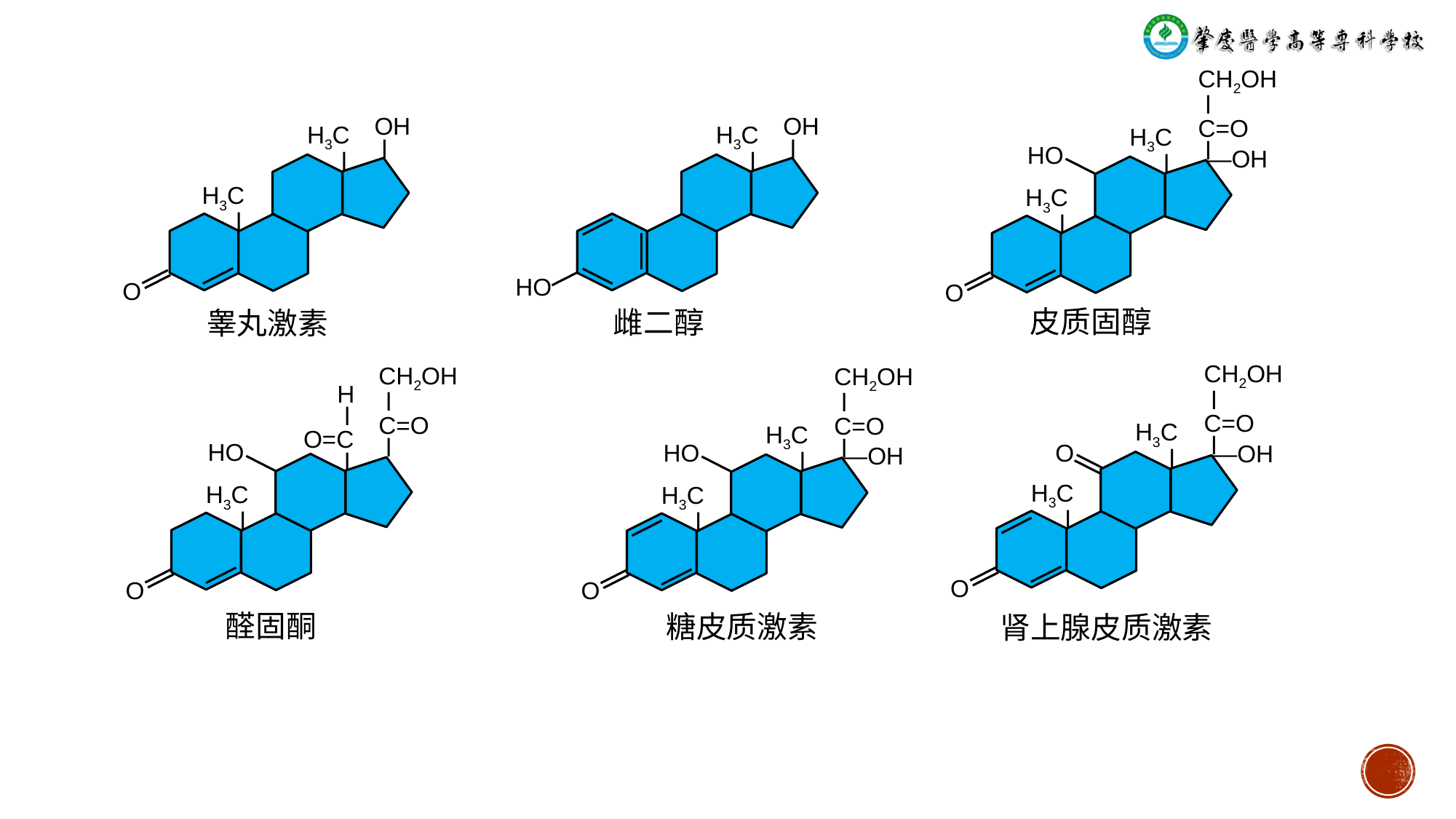

CH2OH
 ⅼ
C=O
 ⅼ
H3C
     ⅼ
HO
—OH

H3C
     ⅼ

O
OH
 ⅼ
H3C
     ⅼ

HO
OH
 ⅼ
H3C
     ⅼ

H3C
     ⅼ

O
皮质固醇
雌二醇
睾丸激素
CH2OH
 ⅼ
C=O
 ⅼ
H3C
     ⅼ
O
—OH

H3C
     ⅼ

O
CH2OH
 ⅼ
C=O
 ⅼ
     H
      ⅼ
O=C
      ⅼ
HO

H3C
     ⅼ

O
CH2OH
 ⅼ
C=O
 ⅼ
H3C
     ⅼ
HO
—OH

H3C
     ⅼ

O
醛固酮
糖皮质激素
肾上腺皮质激素